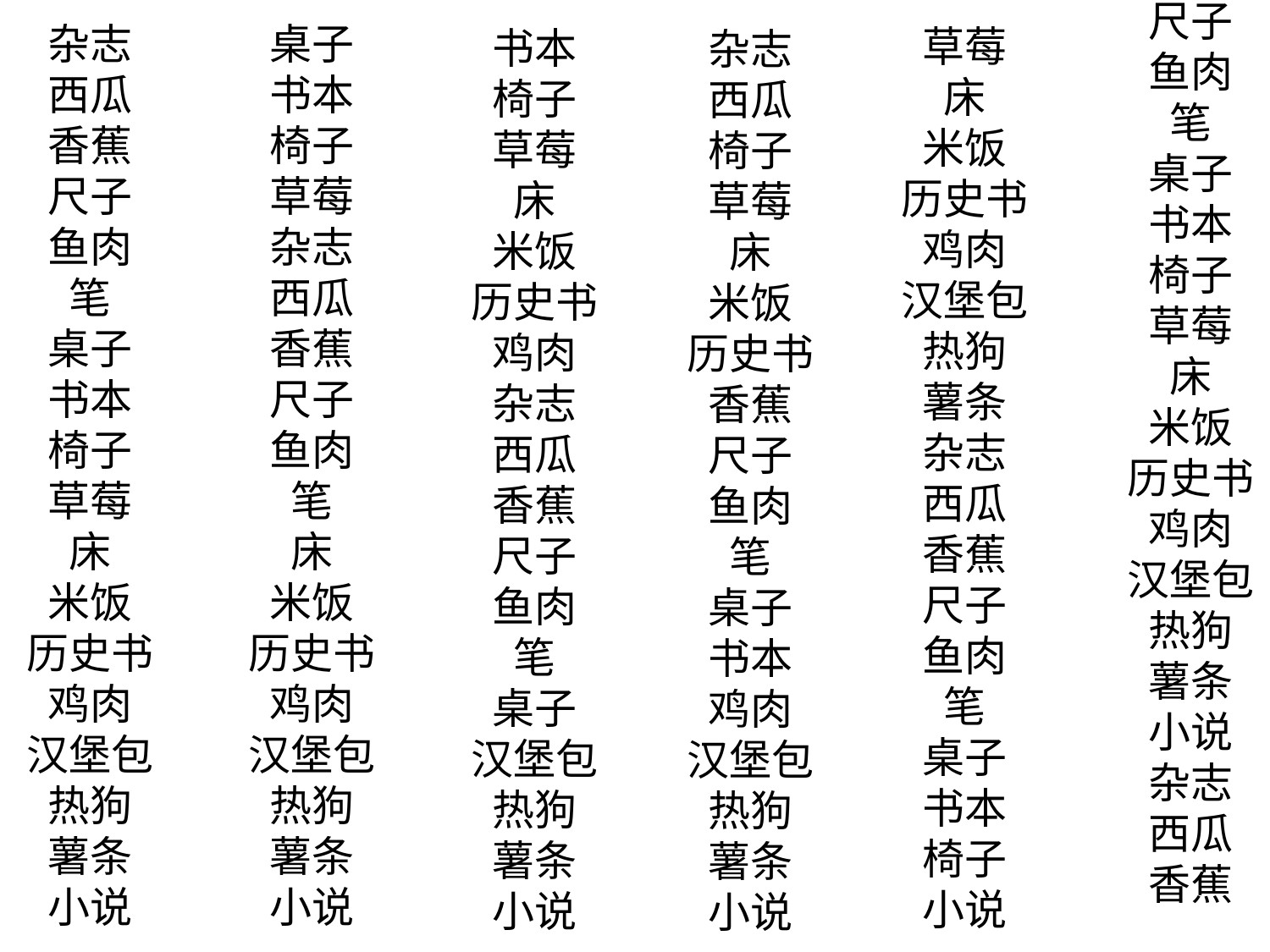

书本
椅子
草莓
床
米饭
历史书
鸡肉
杂志
西瓜
香蕉
尺子
鱼肉
笔
桌子
汉堡包
热狗
薯条
小说
# 杂志 西瓜 香蕉 尺子 鱼肉 笔 桌子 书本 椅子 草莓 床 米饭 历史书 鸡肉 汉堡包 热狗 薯条 小说
桌子
书本
椅子
草莓
杂志
西瓜
香蕉
尺子
鱼肉
笔
床
米饭
历史书
鸡肉
汉堡包
热狗
薯条
小说
草莓
床
米饭
历史书
鸡肉
汉堡包
热狗
薯条
杂志
西瓜
香蕉
尺子
鱼肉
笔
桌子
书本
椅子
小说
尺子
鱼肉
笔
桌子
书本
椅子
草莓
床
米饭
历史书
鸡肉
汉堡包
热狗
薯条
小说
杂志
西瓜
香蕉
杂志
西瓜
椅子
草莓
床
米饭
历史书
香蕉
尺子
鱼肉
笔
桌子
书本
鸡肉
汉堡包
热狗
薯条
小说